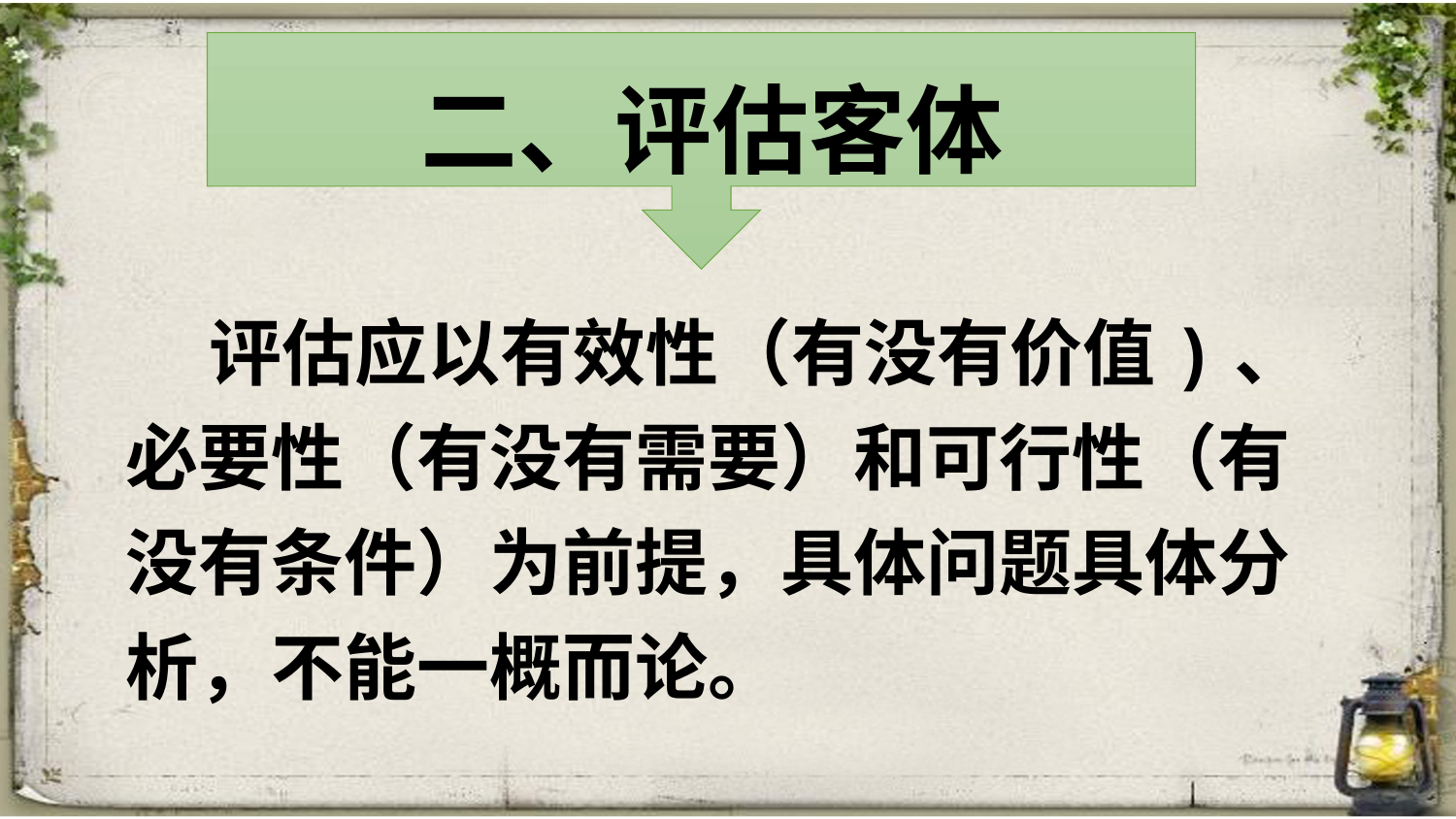

二、评估客体

    评估应以有效性（有没有价值)、必要性（有没有需要）和可行性（有没有条件）为前提，具体问题具体分析，不能一概而论。